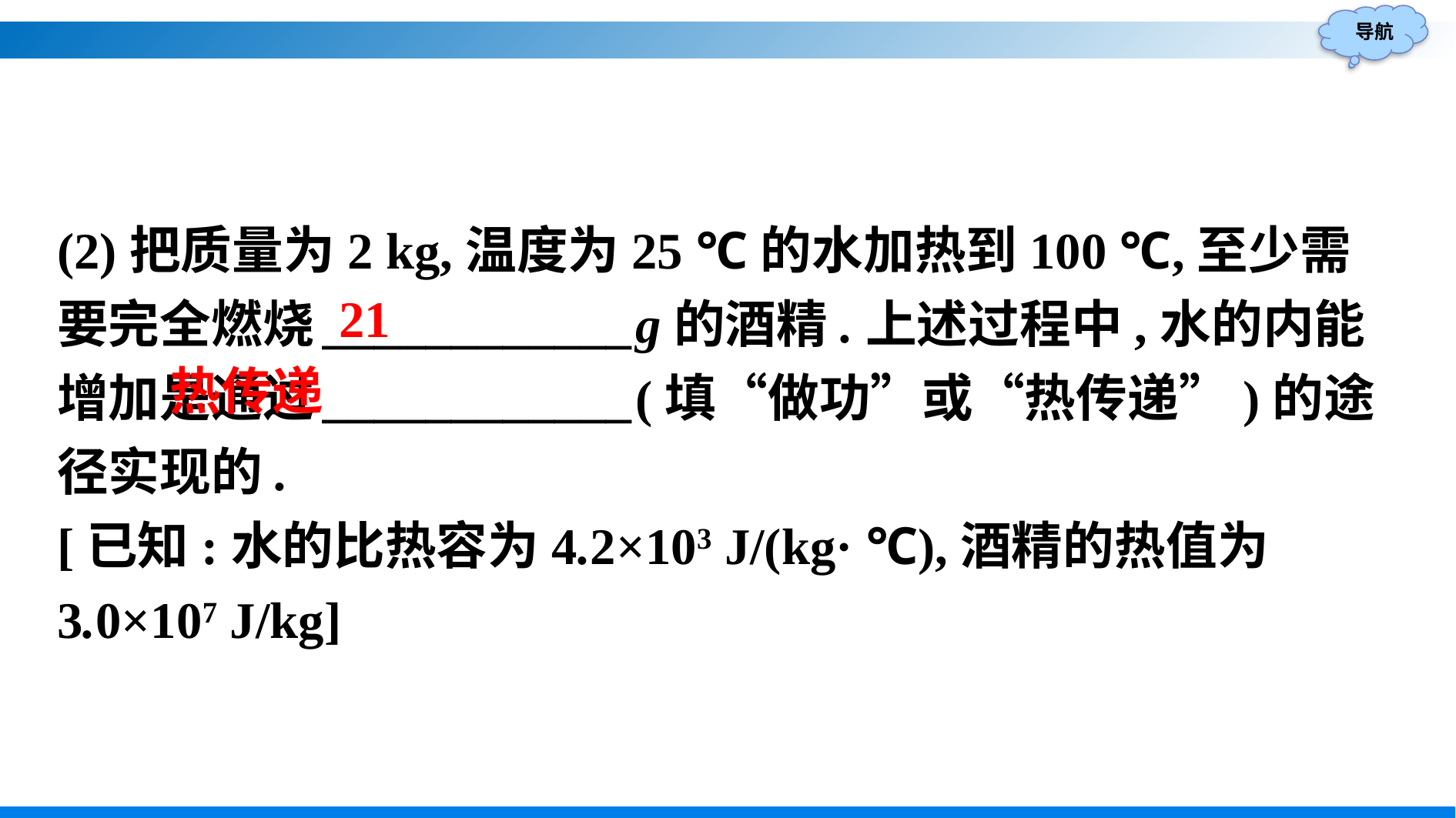

(2)把质量为2 kg,温度为25 ℃的水加热到100 ℃,至少需要完全燃烧____________g的酒精.上述过程中,水的内能增加是通过____________(填“做功”或“热传递”)的途径实现的.
[已知:水的比热容为4.2×103 J/(kg· ℃),酒精的热值为3.0×107 J/kg]
21
热传递